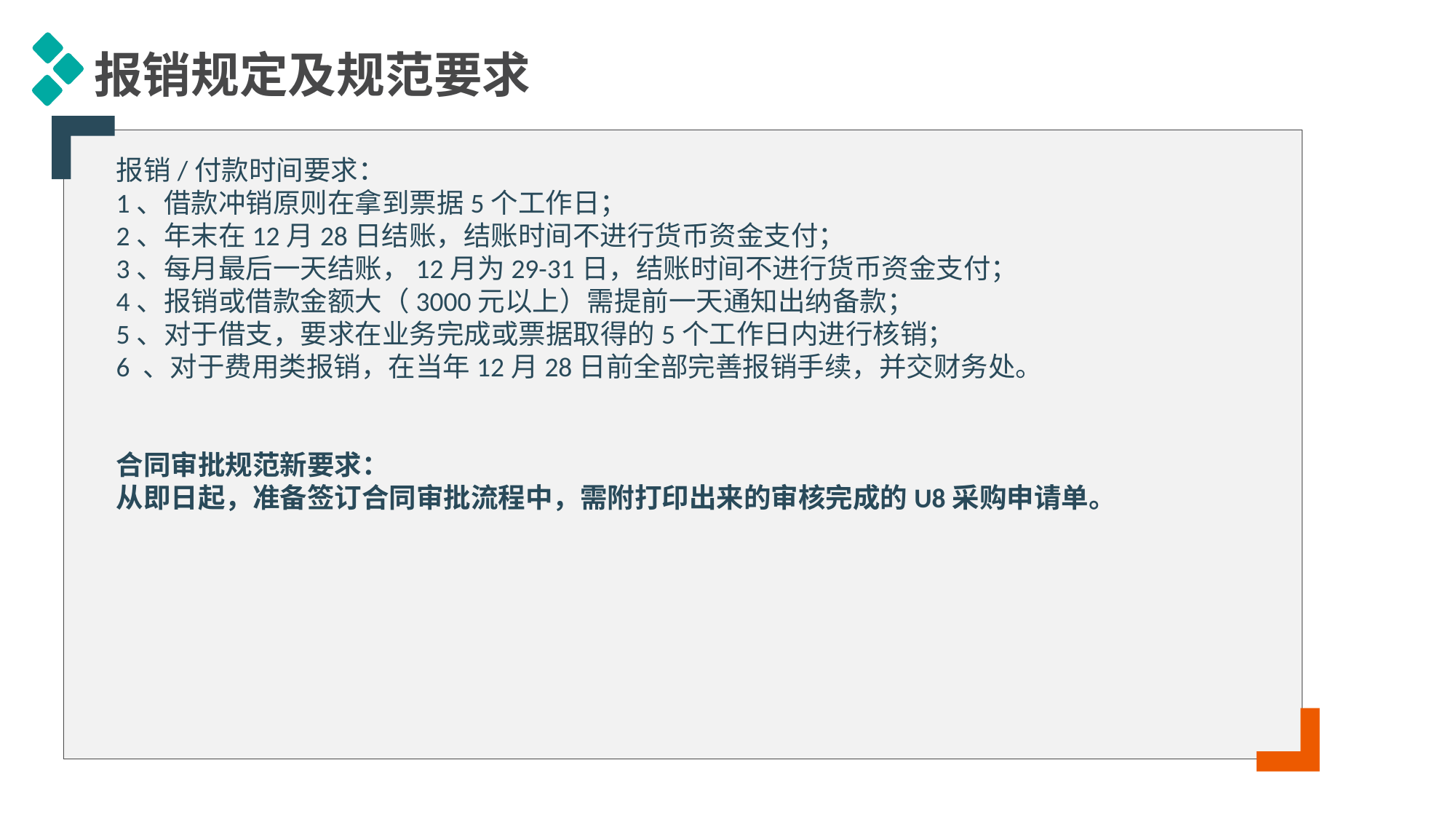

报销规定及规范要求

报销/付款时间要求：
1、借款冲销原则在拿到票据5个工作日；
2、年末在12月28日结账，结账时间不进行货币资金支付；
3、每月最后一天结账，12月为29-31日，结账时间不进行货币资金支付；
4、报销或借款金额大（3000元以上）需提前一天通知出纳备款；
5、对于借支，要求在业务完成或票据取得的5个工作日内进行核销；
6 、对于费用类报销，在当年12月28日前全部完善报销手续，并交财务处。

合同审批规范新要求：
从即日起，准备签订合同审批流程中，需附打印出来的审核完成的U8采购申请单。